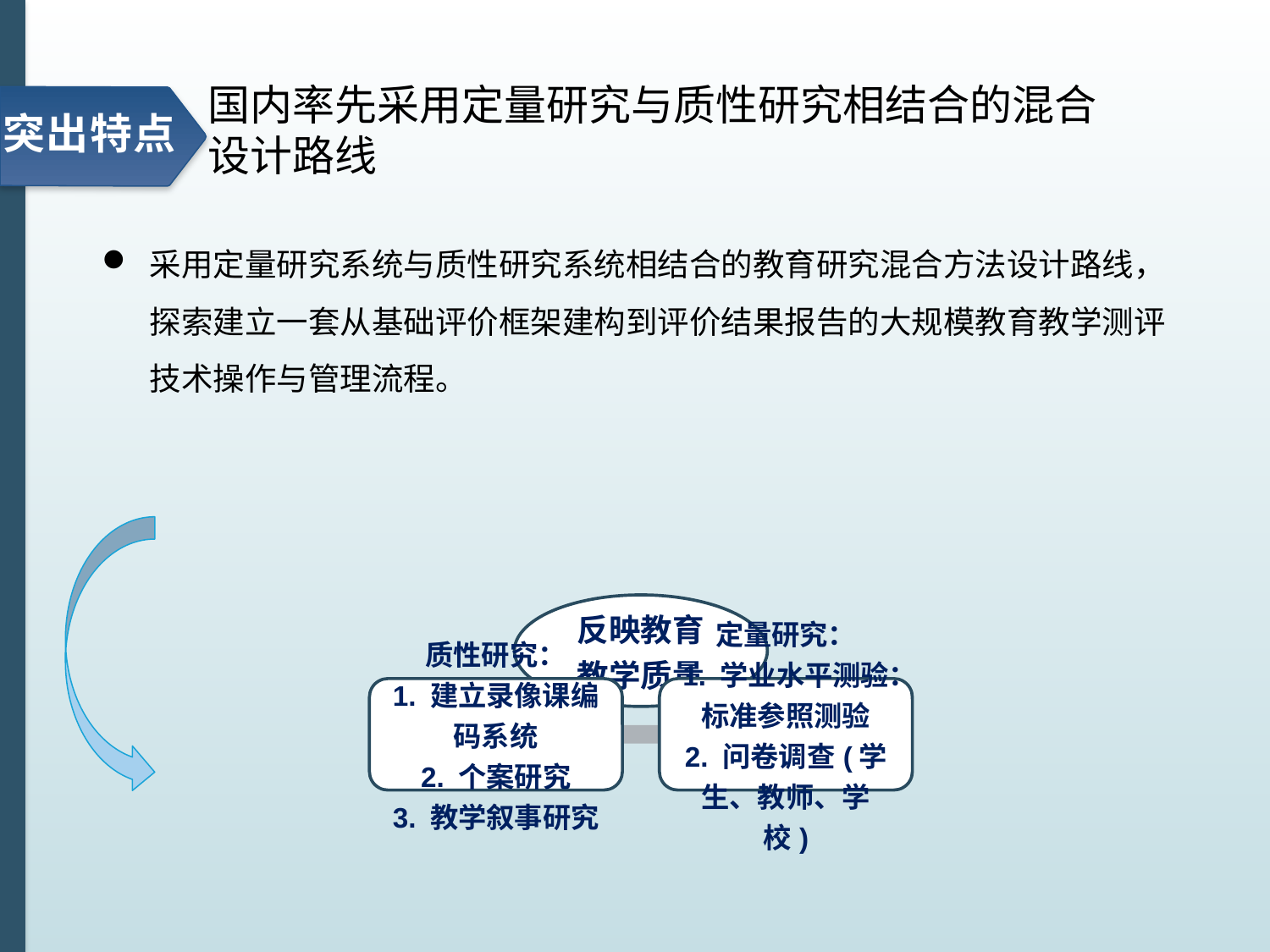

# 国内率先采用定量研究与质性研究相结合的混合设计路线
突出特点
采用定量研究系统与质性研究系统相结合的教育研究混合方法设计路线，探索建立一套从基础评价框架建构到评价结果报告的大规模教育教学测评技术操作与管理流程。

定量研究：
2. 问卷调查(学生、教师、学校)
质性研究：
1. 建立录像课编码系统
2. 个案研究
3. 教学叙事研究